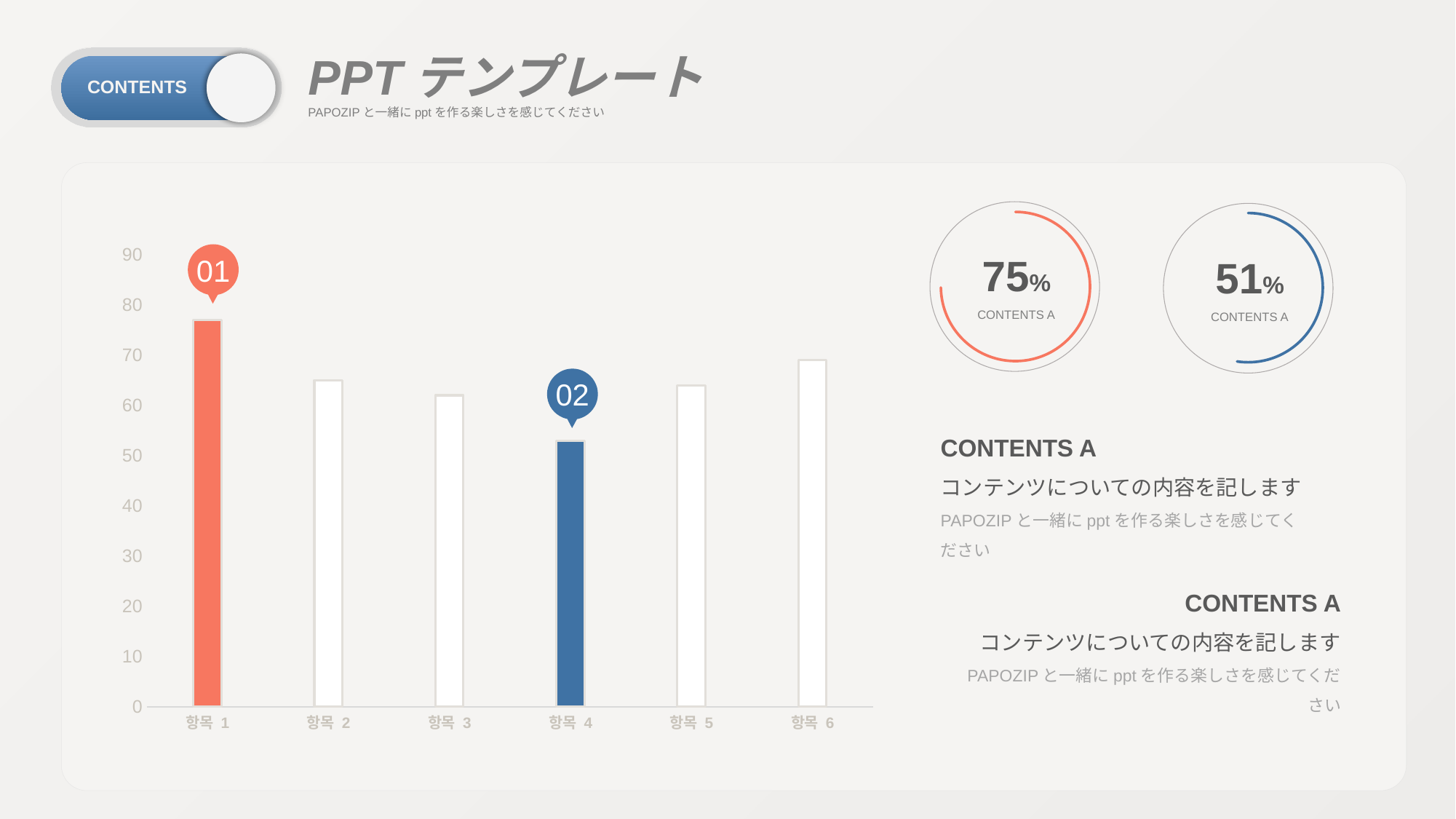

PPTテンプレート
PAPOZIPと一緒にpptを作る楽しさを感じてください

CONTENTS

75%
CONTENTS A

51%
CONTENTS A

### Chart

| Category | 계열 1 |
|---|---|
| 항목 1 | 77.0 |
| 항목 2 | 65.0 |
| 항목 3 | 62.0 |
| 항목 4 | 53.0 |
| 항목 5 | 64.0 |
| 항목 6 | 69.0 |
01
02
CONTENTS A
コンテンツについての内容を記します
PAPOZIPと一緒にpptを作る楽しさを感じてください
CONTENTS A
コンテンツについての内容を記します
PAPOZIPと一緒にpptを作る楽しさを感じてください